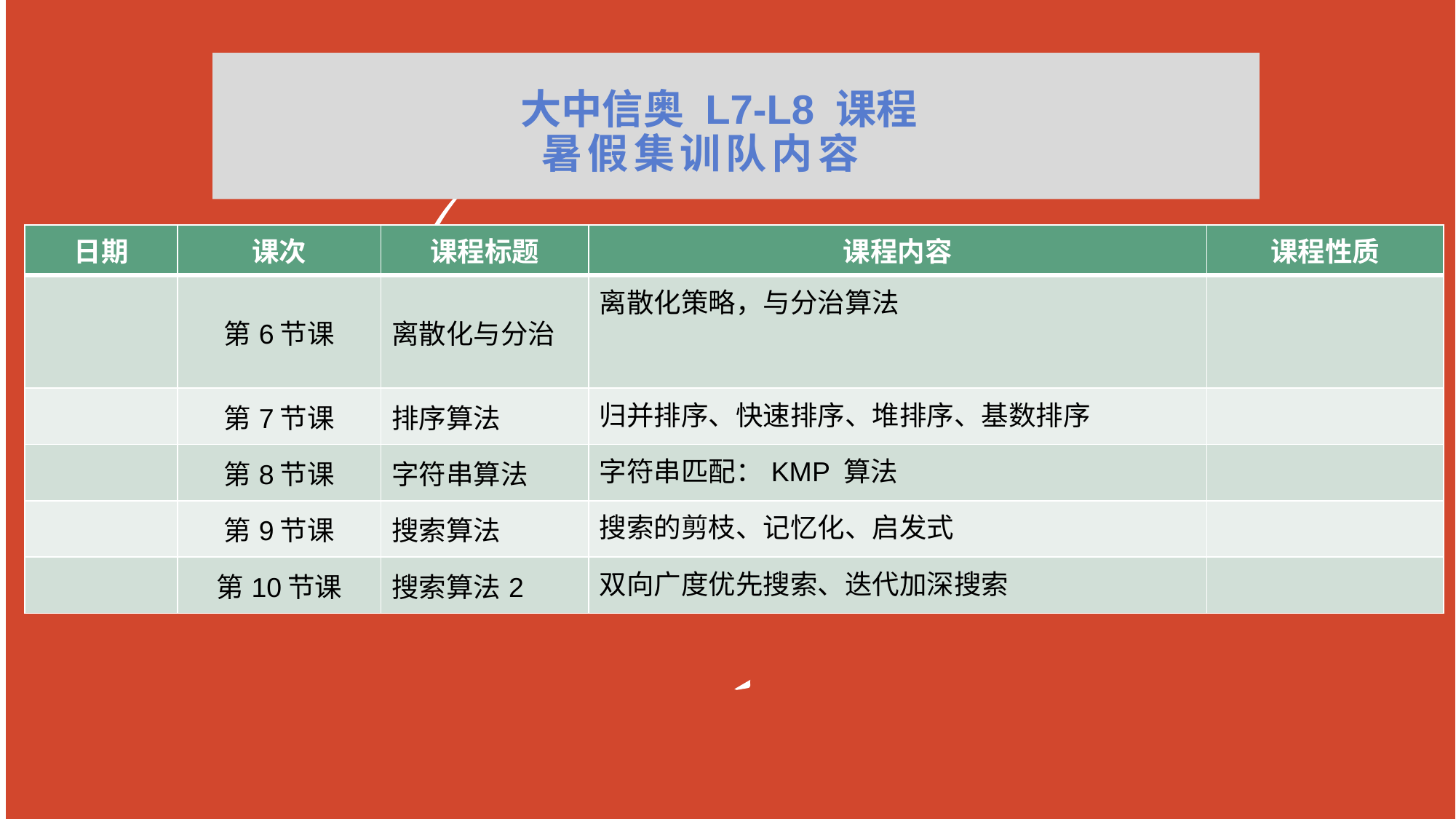

大中信奥 L7-L8 课程
暑假集训队内容

| 日期 | 课次 | 课程标题 | 课程内容 | 课程性质 |
| --- | --- | --- | --- | --- |
|  | 第6节课 | 离散化与分治 | 离散化策略，与分治算法 |  |
|  | 第7节课 | 排序算法 | 归并排序、快速排序、堆排序、基数排序 |  |
|  | 第8节课 | 字符串算法 | 字符串匹配：KMP 算法 |  |
|  | 第9节课 | 搜索算法 | 搜索的剪枝、记忆化、启发式 |  |
|  | 第10节课 | 搜索算法2 | 双向广度优先搜索、迭代加深搜索 |  |